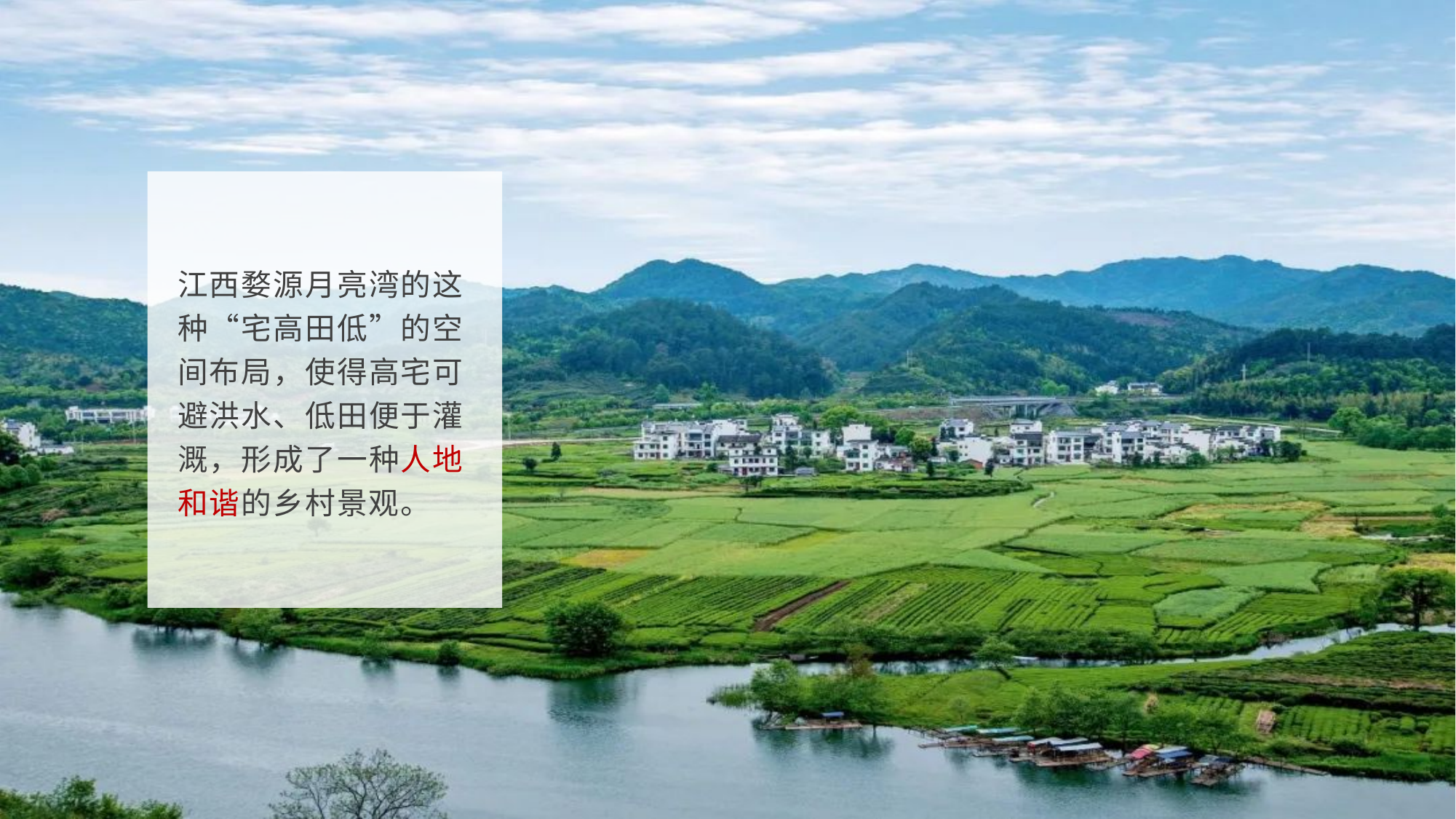

江西婺源月亮湾的这种“宅高田低”的空间布局，使得高宅可避洪水、低田便于灌溉，形成了一种人地和谐的乡村景观。